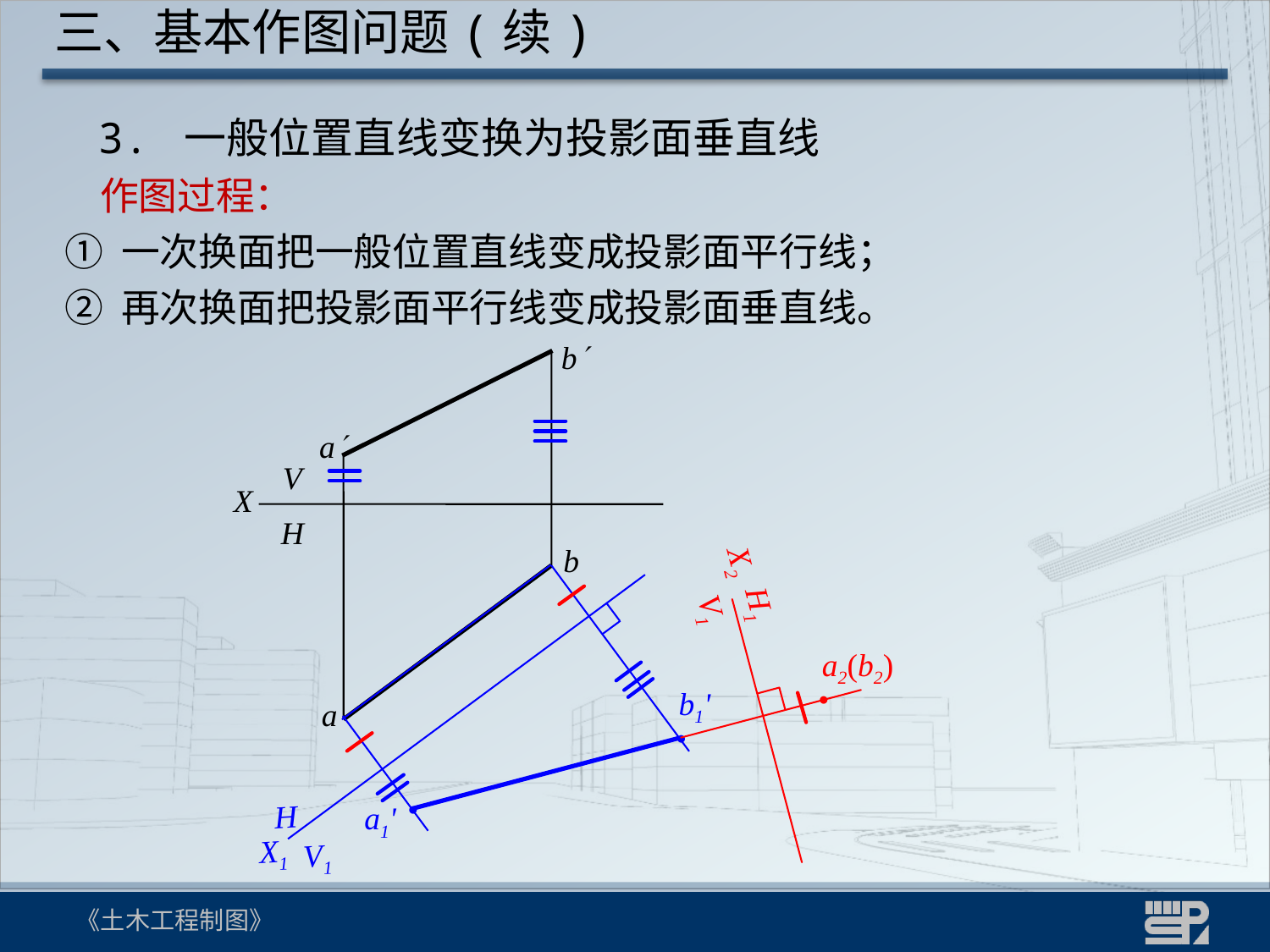

三、基本作图问题(续)
  3. 一般位置直线变换为投影面垂直线
     作图过程：
  ① 一次换面把一般位置直线变成投影面平行线；
  ② 再次换面把投影面平行线变成投影面垂直线。
 b′

 a′
V

X
H
b
a

H1
X2
V1

a2(b2)
●
b1'
●
●
a1'
H
V1
X1